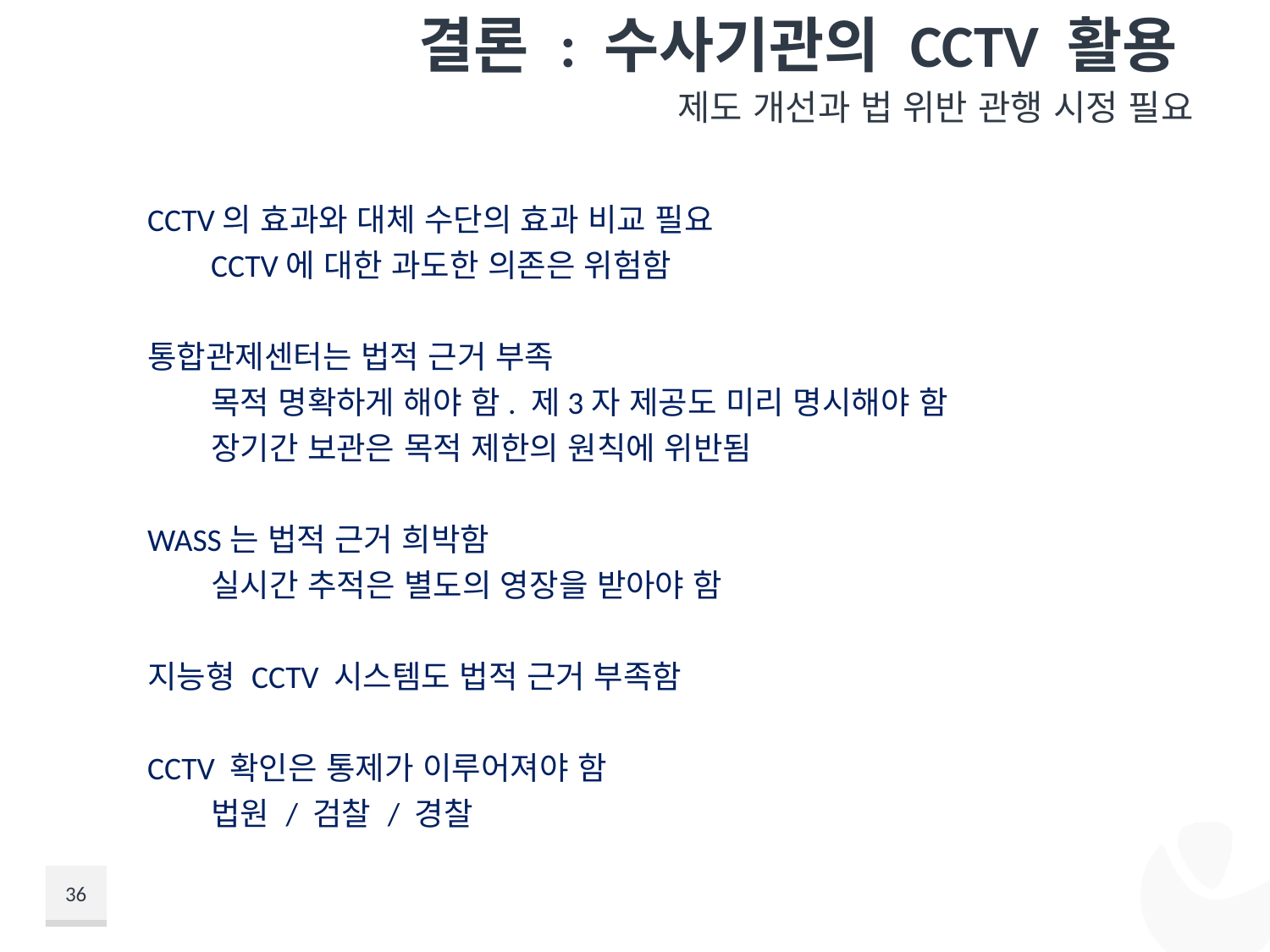

# 결론 : 수사기관의 CCTV 활용
제도 개선과 법 위반 관행 시정 필요
CCTV의 효과와 대체 수단의 효과 비교 필요
CCTV에 대한 과도한 의존은 위험함

통합관제센터는 법적 근거 부족
목적 명확하게 해야 함. 제3자 제공도 미리 명시해야 함
장기간 보관은 목적 제한의 원칙에 위반됨

WASS는 법적 근거 희박함
실시간 추적은 별도의 영장을 받아야 함

지능형 CCTV 시스템도 법적 근거 부족함

CCTV 확인은 통제가 이루어져야 함
법원 / 검찰 / 경찰
36